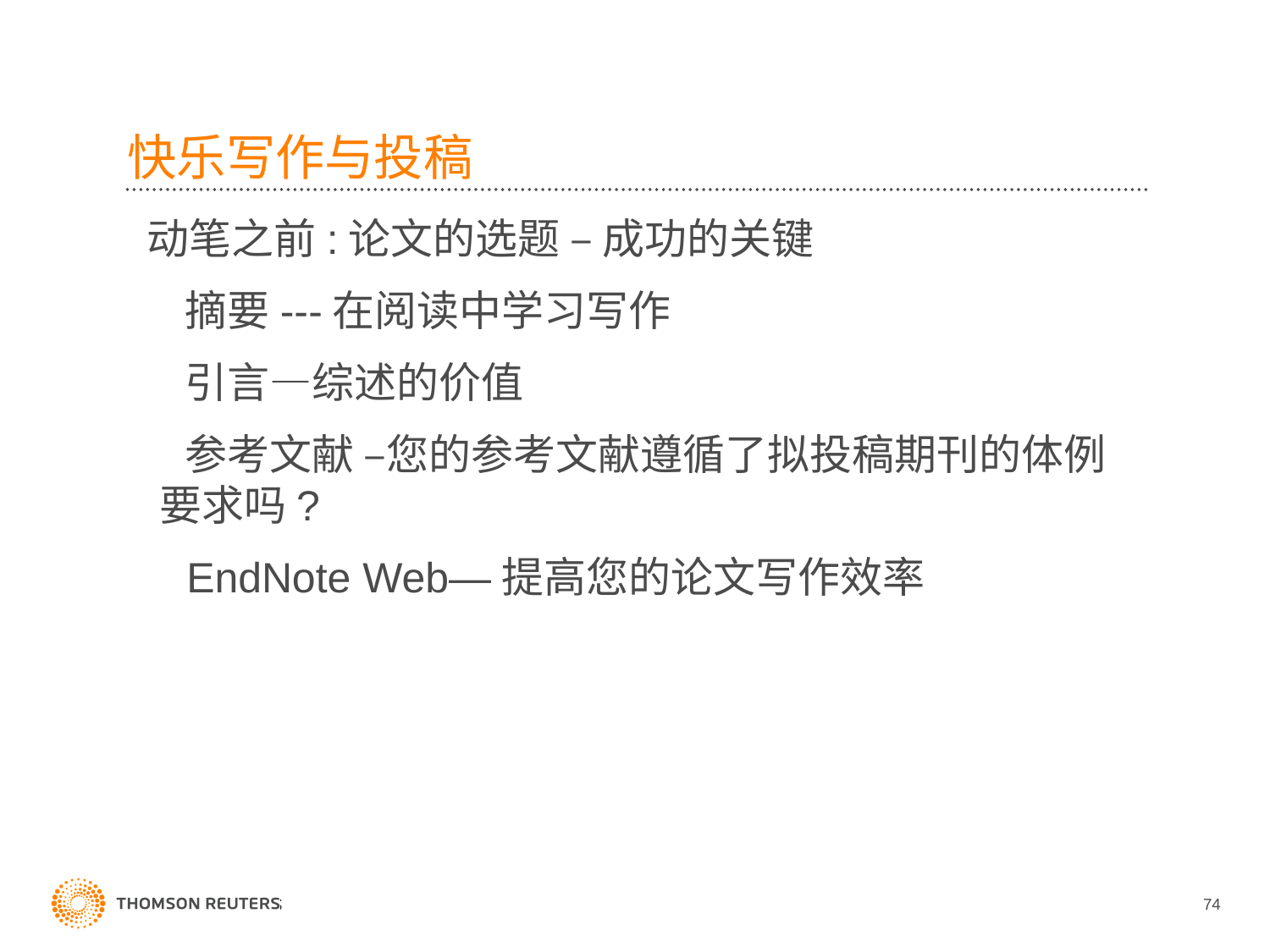

# 快乐写作与投稿
 动笔之前:论文的选题 – 成功的关键
     摘要---在阅读中学习写作
     引言—综述的价值
     参考文献 –您的参考文献遵循了拟投稿期刊的体例要求吗?
     EndNote Web—提高您的论文写作效率
74